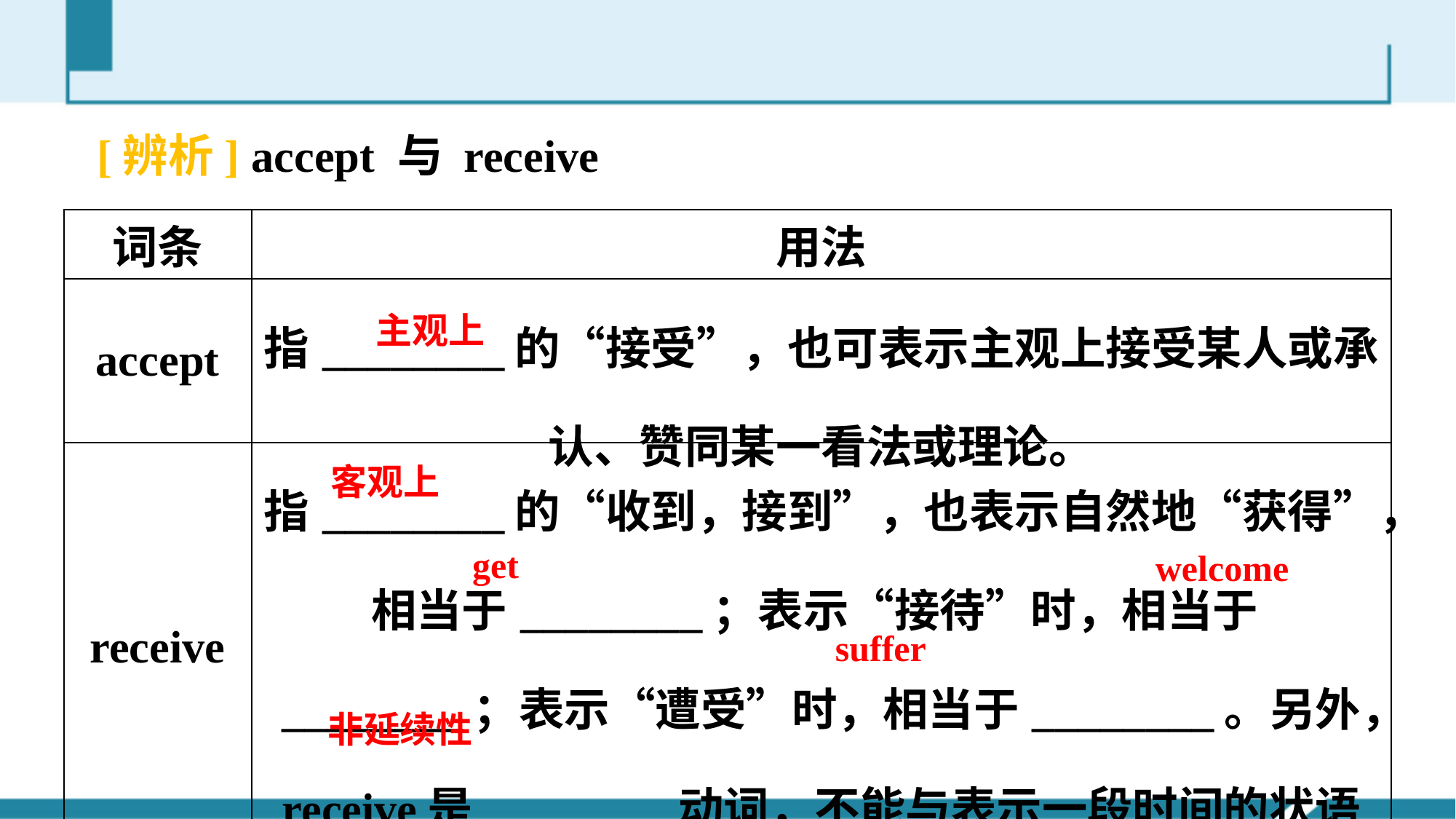

[辨析] accept 与 receive
| 词条 | 用法 |
| --- | --- |
| accept | 指\_\_\_\_\_\_\_\_的“接受”，也可表示主观上接受某人或承认、赞同某一看法或理论。 |
| receive | 指\_\_\_\_\_\_\_\_的“收到，接到”，也表示自然地“获得”，相当于\_\_\_\_\_\_\_\_；表示“接待”时，相当于\_\_\_\_\_\_\_\_；表示“遭受”时，相当于\_\_\_\_\_\_\_\_。另外，receive是\_\_\_\_\_\_\_\_动词，不能与表示一段时间的状语连用。 |
主观上
客观上
get
welcome
suffer
非延续性